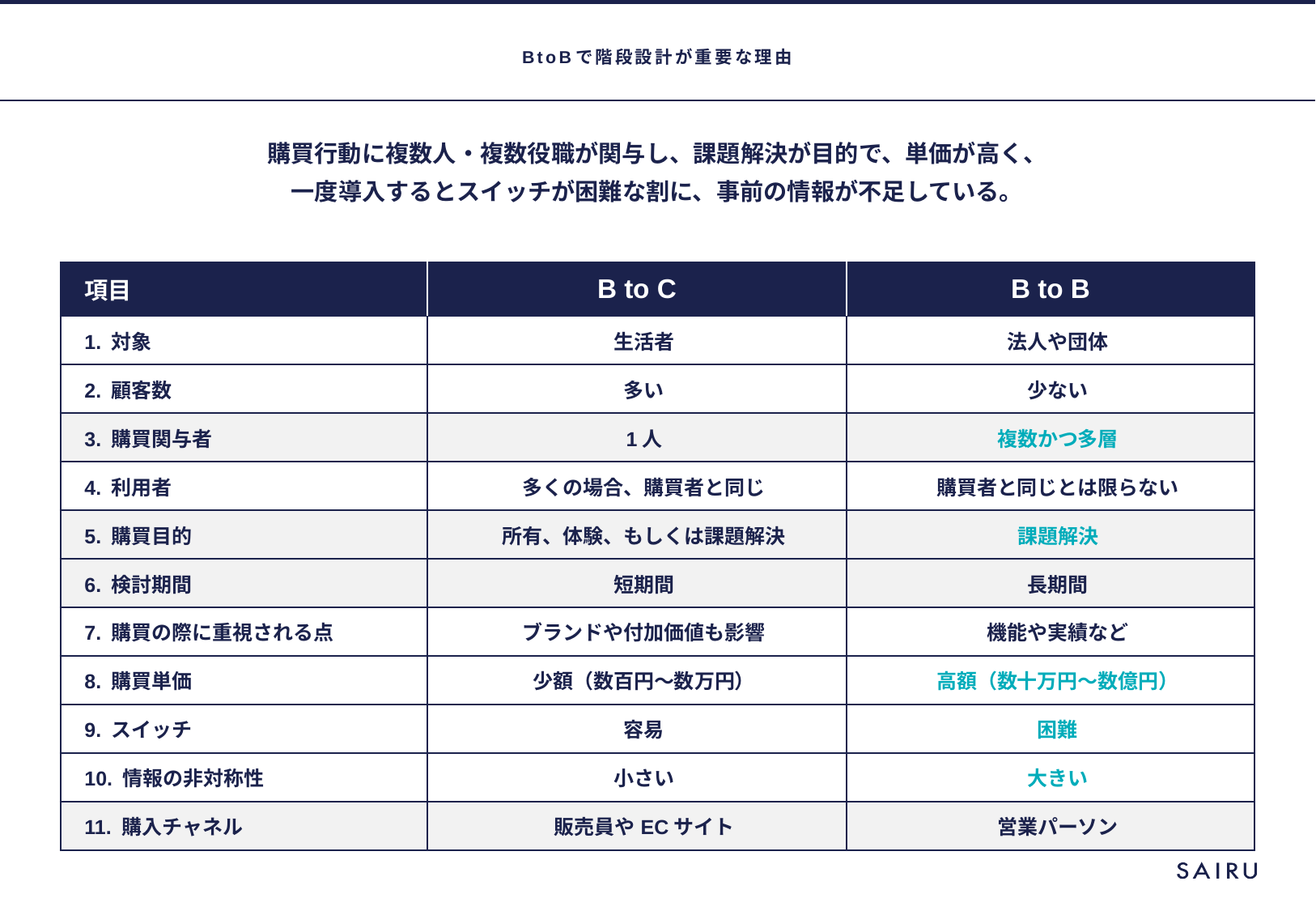

# BtoBで階段設計が重要な理由
購買行動に複数人・複数役職が関与し、課題解決が目的で、単価が高く、
一度導入するとスイッチが困難な割に、事前の情報が不足している。
| 項目 | B to C | B to B |
| --- | --- | --- |
| 1. 対象 | 生活者 | 法人や団体 |
| 2. 顧客数 | 多い | 少ない |
| 3. 購買関与者 | 1人 | 複数かつ多層 |
| 4. 利用者 | 多くの場合、購買者と同じ | 購買者と同じとは限らない |
| 5. 購買目的 | 所有、体験、もしくは課題解決 | 課題解決 |
| 6. 検討期間 | 短期間 | 長期間 |
| 7. 購買の際に重視される点 | ブランドや付加価値も影響 | 機能や実績など |
| 8. 購買単価 | 少額（数百円～数万円） | 高額（数十万円～数億円） |
| 9. スイッチ | 容易 | 困難 |
| 10. 情報の非対称性 | 小さい | 大きい |
| 11. 購入チャネル | 販売員やECサイト | 営業パーソン |